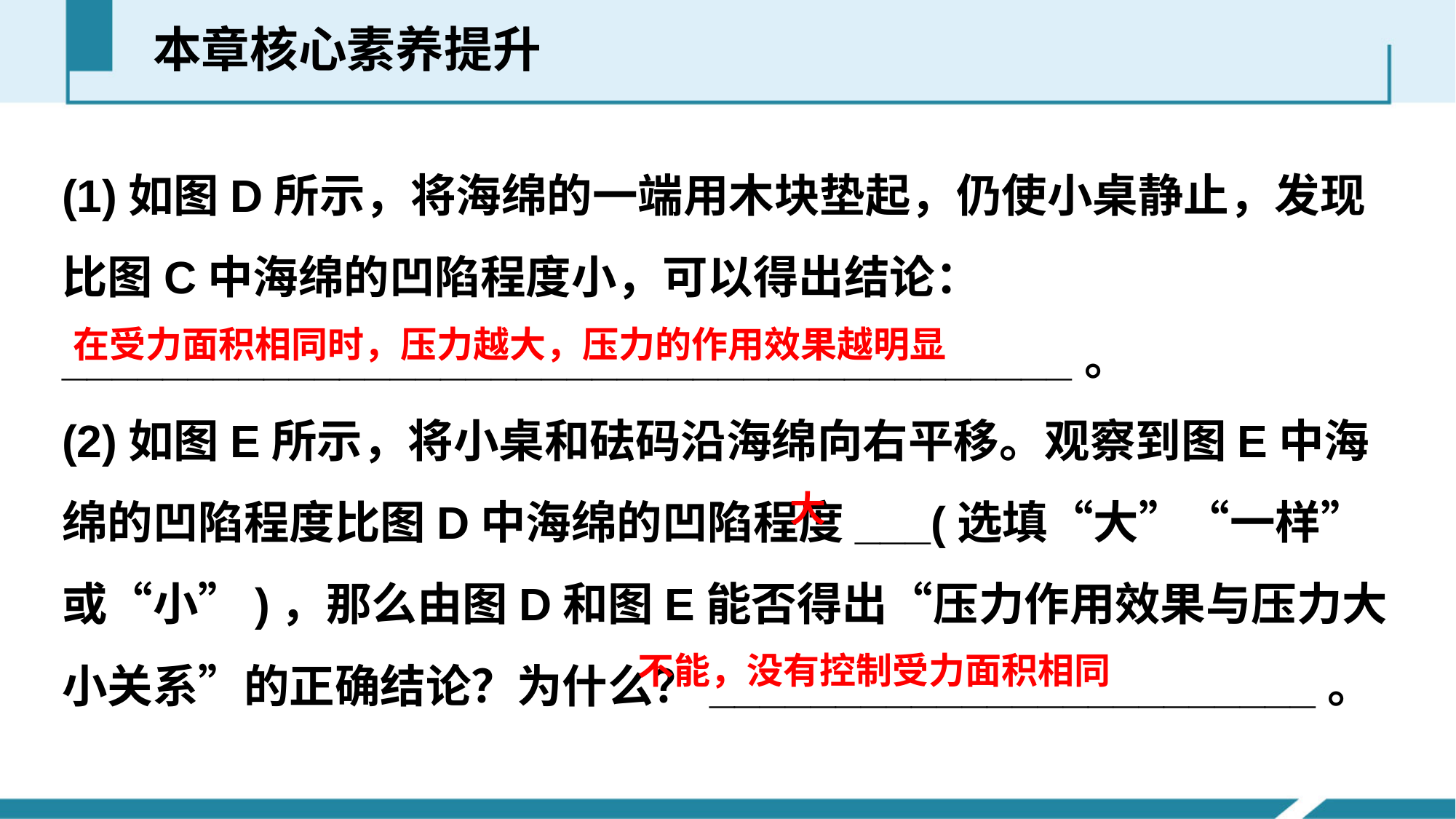

本章核心素养提升
(1)如图D所示，将海绵的一端用木块垫起，仍使小桌静止，发现比图C中海绵的凹陷程度小，可以得出结论：________________________________________。
(2)如图E所示，将小桌和砝码沿海绵向右平移。观察到图E中海绵的凹陷程度比图D中海绵的凹陷程度___(选填“大”“一样”或“小”)，那么由图D和图E能否得出“压力作用效果与压力大小关系”的正确结论？为什么？________________________。
在受力面积相同时，压力越大，压力的作用效果越明显
大
不能，没有控制受力面积相同